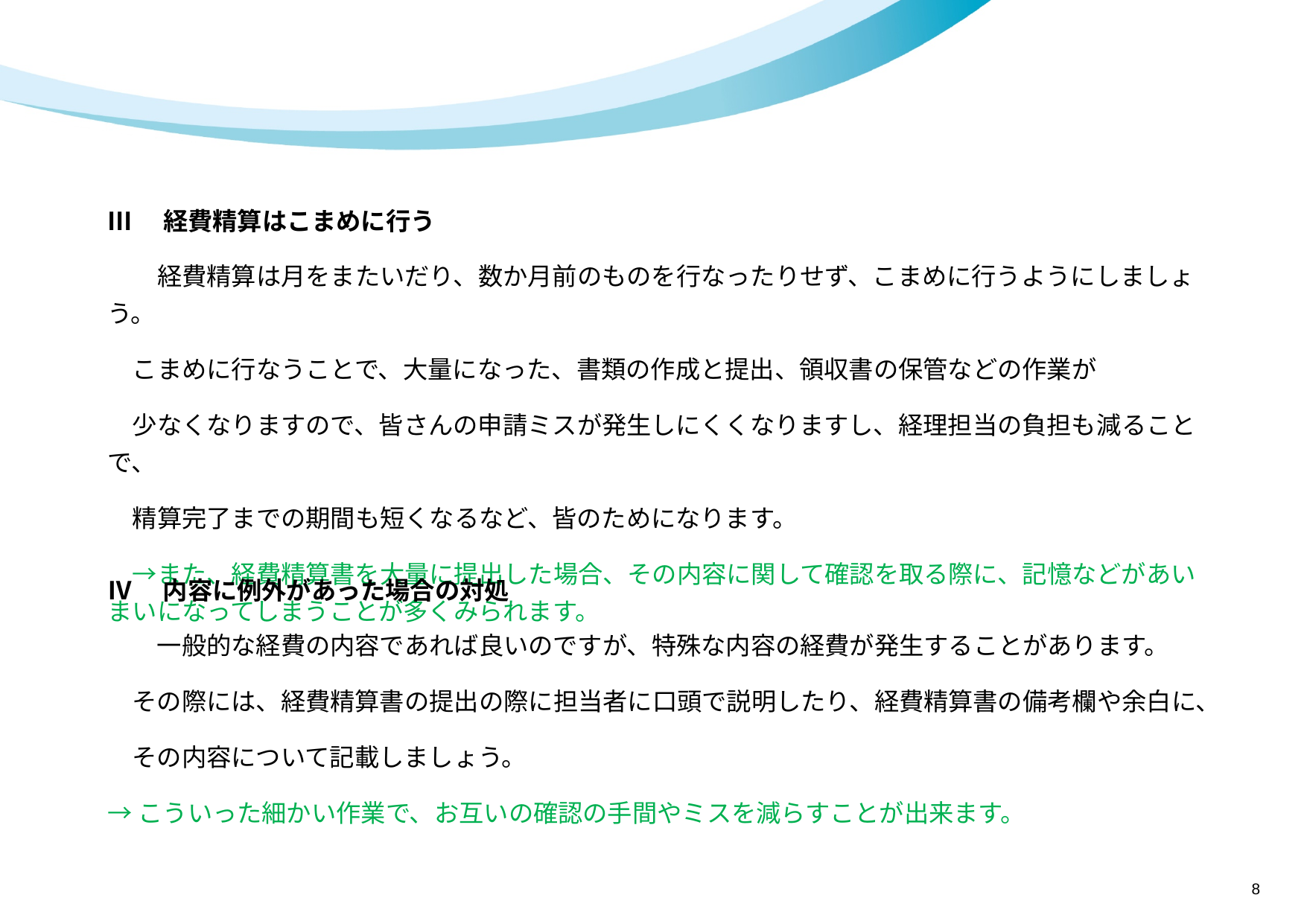

Ⅲ　経費精算はこまめに行う
　　経費精算は月をまたいだり、数か月前のものを行なったりせず、こまめに行うようにしましょう。
　こまめに行なうことで、大量になった、書類の作成と提出、領収書の保管などの作業が
　少なくなりますので、皆さんの申請ミスが発生しにくくなりますし、経理担当の負担も減ることで、
　精算完了までの期間も短くなるなど、皆のためになります。
　→また、経費精算書を大量に提出した場合、その内容に関して確認を取る際に、記憶などがあいまいになってしまうことが多くみられます。
Ⅳ　内容に例外があった場合の対処
　　一般的な経費の内容であれば良いのですが、特殊な内容の経費が発生することがあります。
　その際には、経費精算書の提出の際に担当者に口頭で説明したり、経費精算書の備考欄や余白に、
　その内容について記載しましょう。
→こういった細かい作業で、お互いの確認の手間やミスを減らすことが出来ます。
8